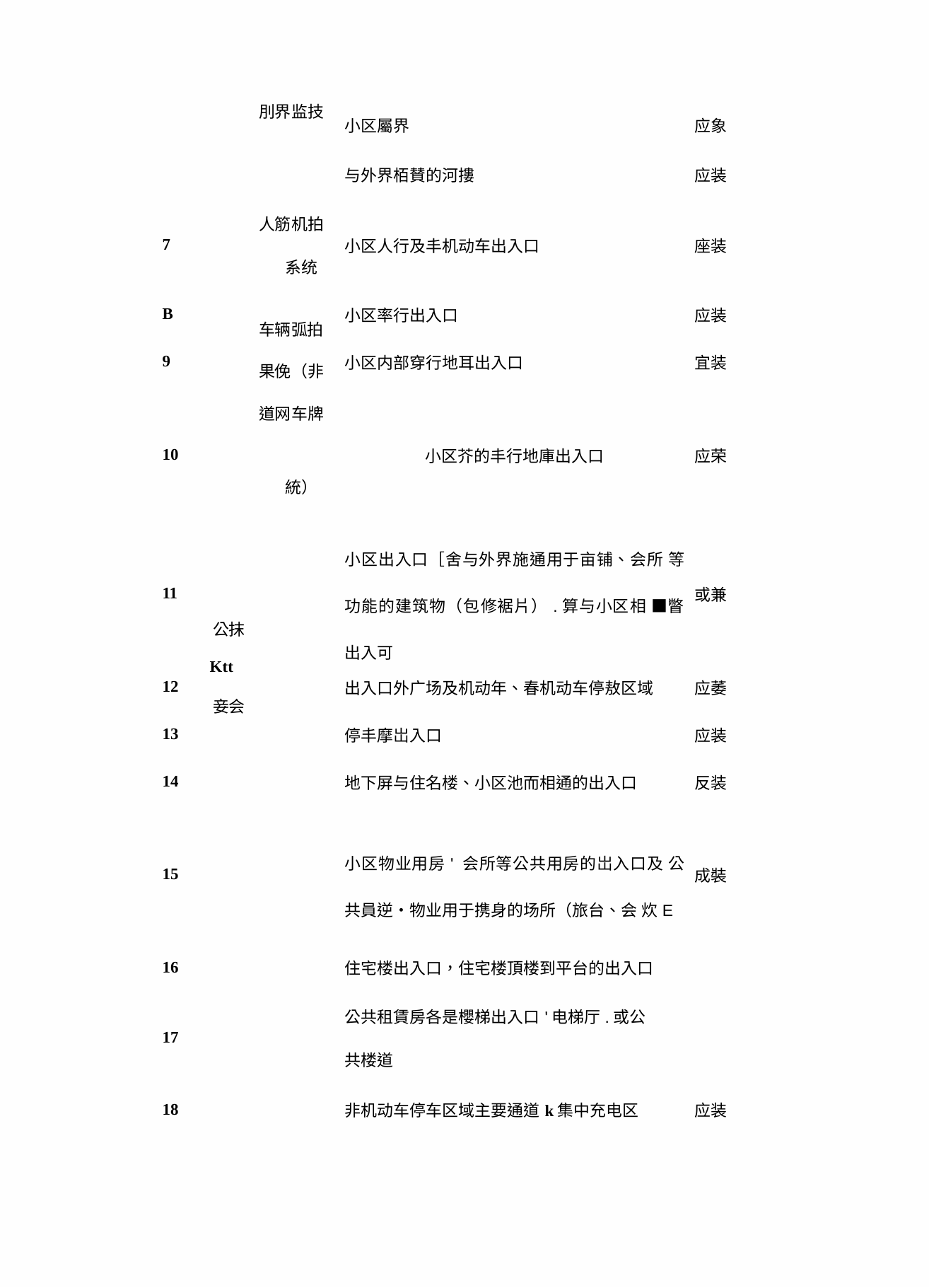

|  |  | 刖界监技 | 小区屬界 | 应象 |
| --- | --- | --- | --- | --- |
|  |  |  | 与外界栢賛的河摟 | 应装 |
| 7 | 公抹 Ktt 妾会 | 人筋机拍 系统 | 小区人行及丰机动车出入口 | 座装 |
| B |  | 车辆弧拍 果俛（非 道网车牌 統） | 小区率行出入口 | 应装 |
| 9 |  |  | 小区内部穿行地耳出入口 | 宜装 |
| 10 |  |  | 小区芥的丰行地庫出入口 | 应荣 |
| 11 |  |  | 小区出入口［舍与外界施通用于亩铺、会所 等功能的建筑物（包修裾片）.算与小区相 ■瞥出入可 | 或兼 |
| 12 |  |  | 出入口外广场及机动年、春机动车停敖区域 | 应萎 |
| 13 |  |  | 停丰摩岀入口 | 应装 |
| 14 |  |  | 地下屏与住名楼、小区池而相通的出入口 | 反装 |
| 15 |  |  | 小区物业用房' 会所等公共用房的岀入口及 公共員逆・物业用于携身的场所（旅台、会 炊E | 成裝 |
| 16 |  |  | 住宅楼出入口，住宅楼頂楼到平台的出入口 |  |
| 17 |  |  | 公共租賃房各是櫻梯出入口'电梯厅.或公 共楼道 |  |
| 18 |  |  | 非机动车停车区域主要通道k集中充电区 | 应装 |